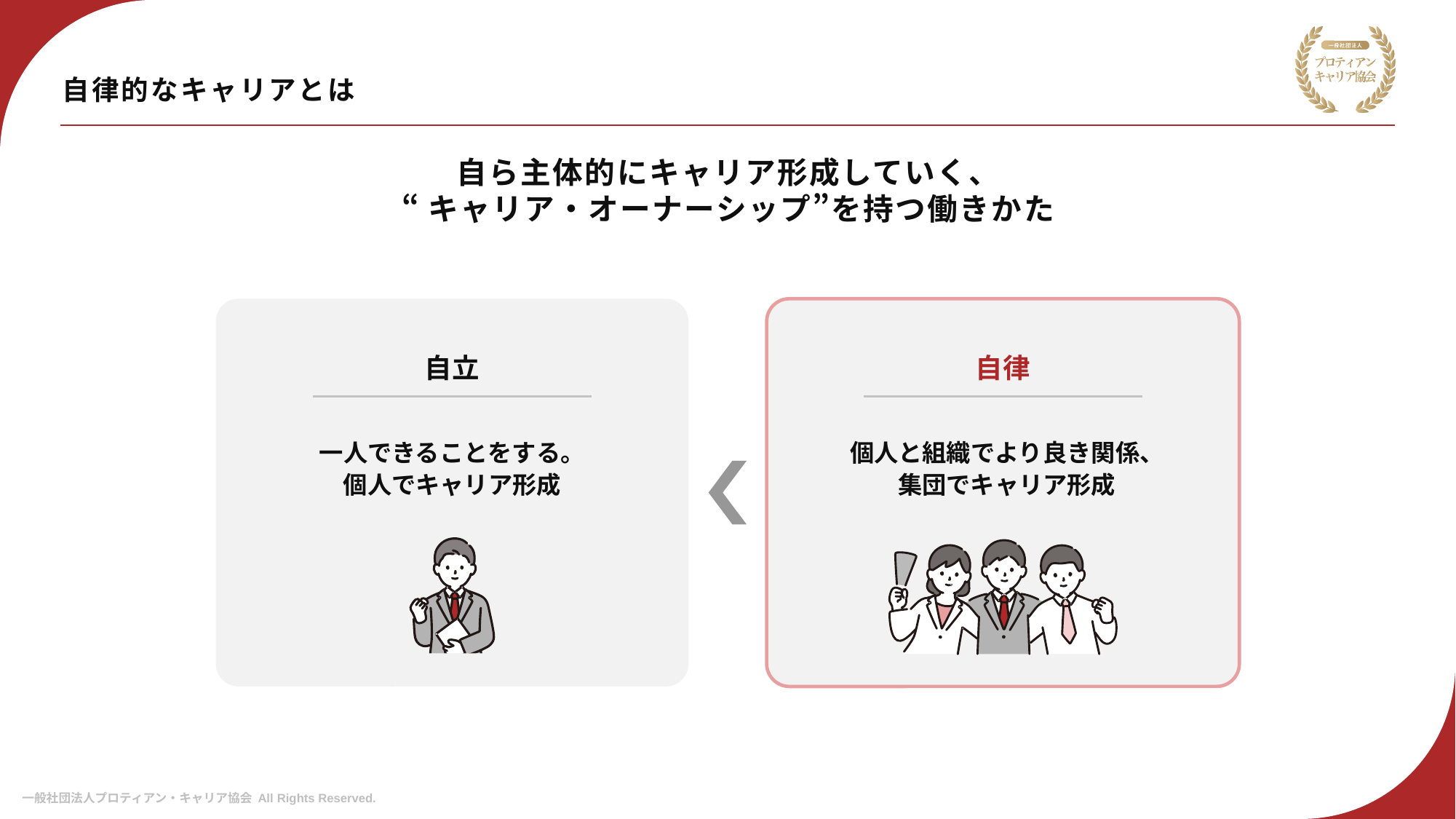

# 自律的なキャリアとは
自ら主体的にキャリア形成していく、
“キャリア・オーナーシップ”を持つ働きかた

自立
自律
一人できることをする。
個人でキャリア形成
個人と組織でより良き関係、
集団でキャリア形成